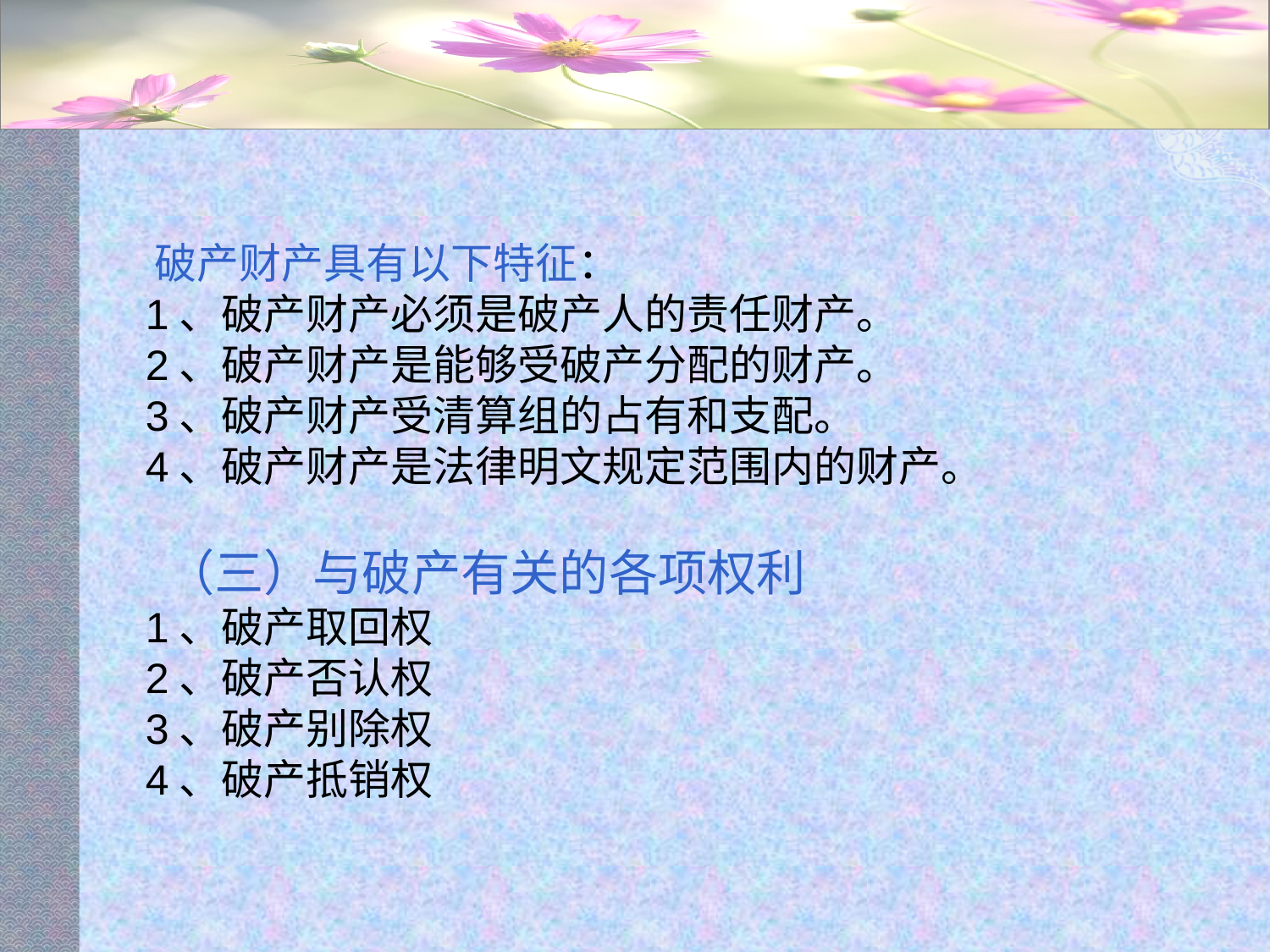

#
破产财产具有以下特征：
1、破产财产必须是破产人的责任财产。
2、破产财产是能够受破产分配的财产。
3、破产财产受清算组的占有和支配。
4、破产财产是法律明文规定范围内的财产。

 （三）与破产有关的各项权利
1、破产取回权
2、破产否认权
3、破产别除权
4、破产抵销权